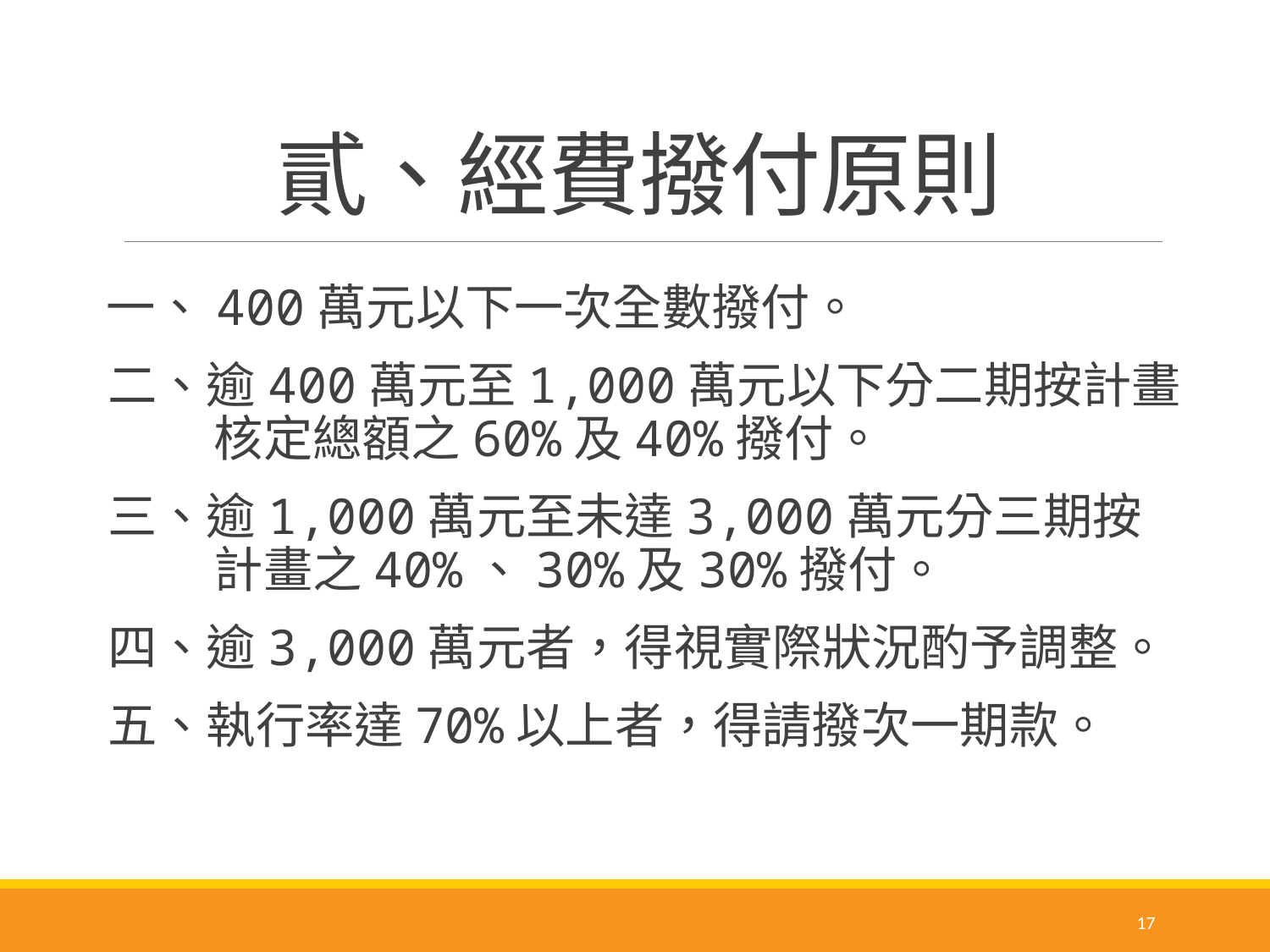

# 貳、經費撥付原則
一、400萬元以下一次全數撥付。
二、逾400萬元至1,000萬元以下分二期按計畫核定總額之60%及40%撥付。
三、逾1,000萬元至未達3,000萬元分三期按計畫之40%、30%及30%撥付。
四、逾3,000萬元者，得視實際狀況酌予調整。
五、執行率達70%以上者，得請撥次一期款。
17